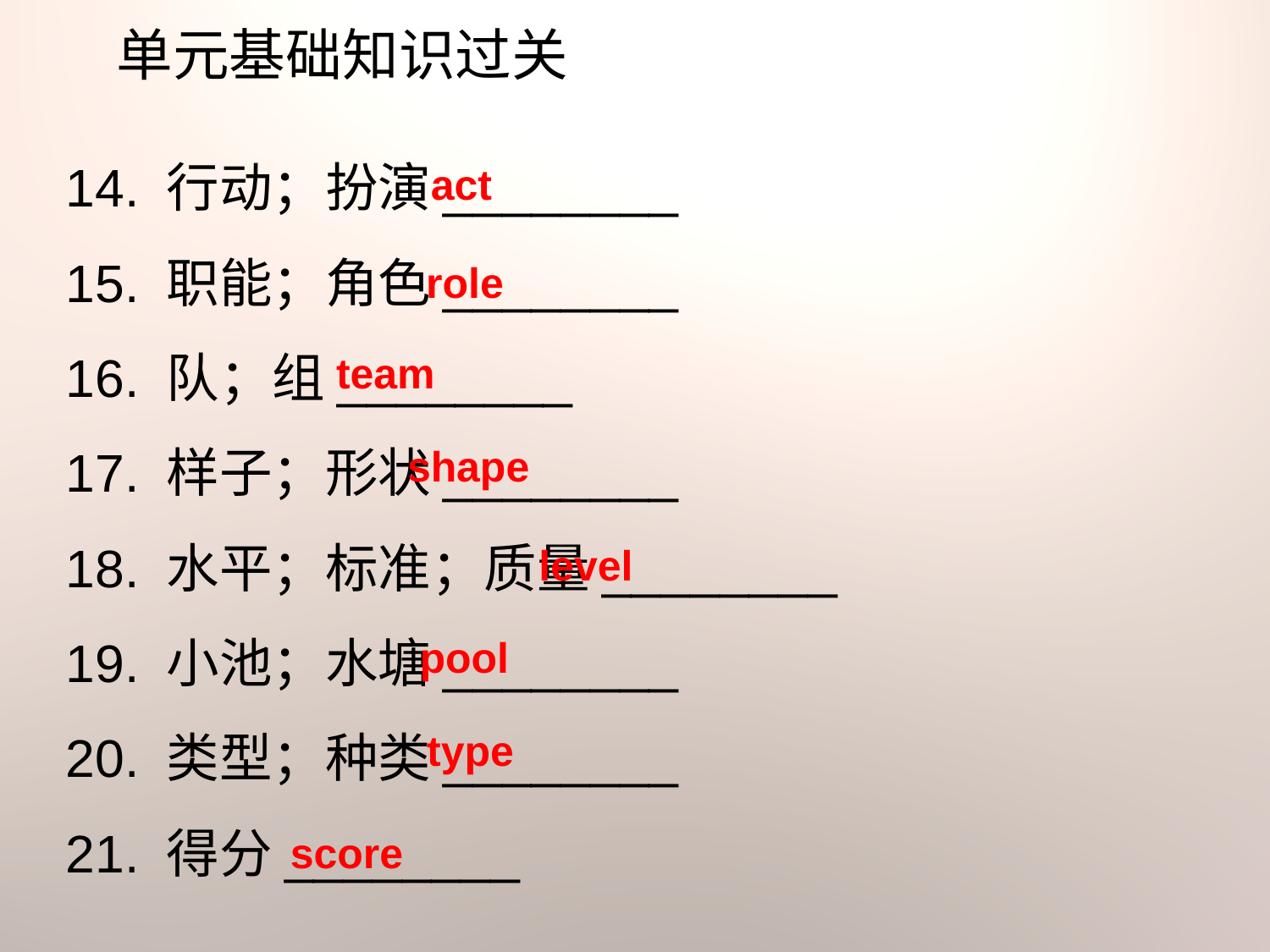

单元基础知识过关
14. 行动；扮演________
15. 职能；角色________
16. 队；组________
17. 样子；形状________
18. 水平；标准；质量________
19. 小池；水塘________
20. 类型；种类________
21. 得分________
act
role
team
shape
level
pool
type
score